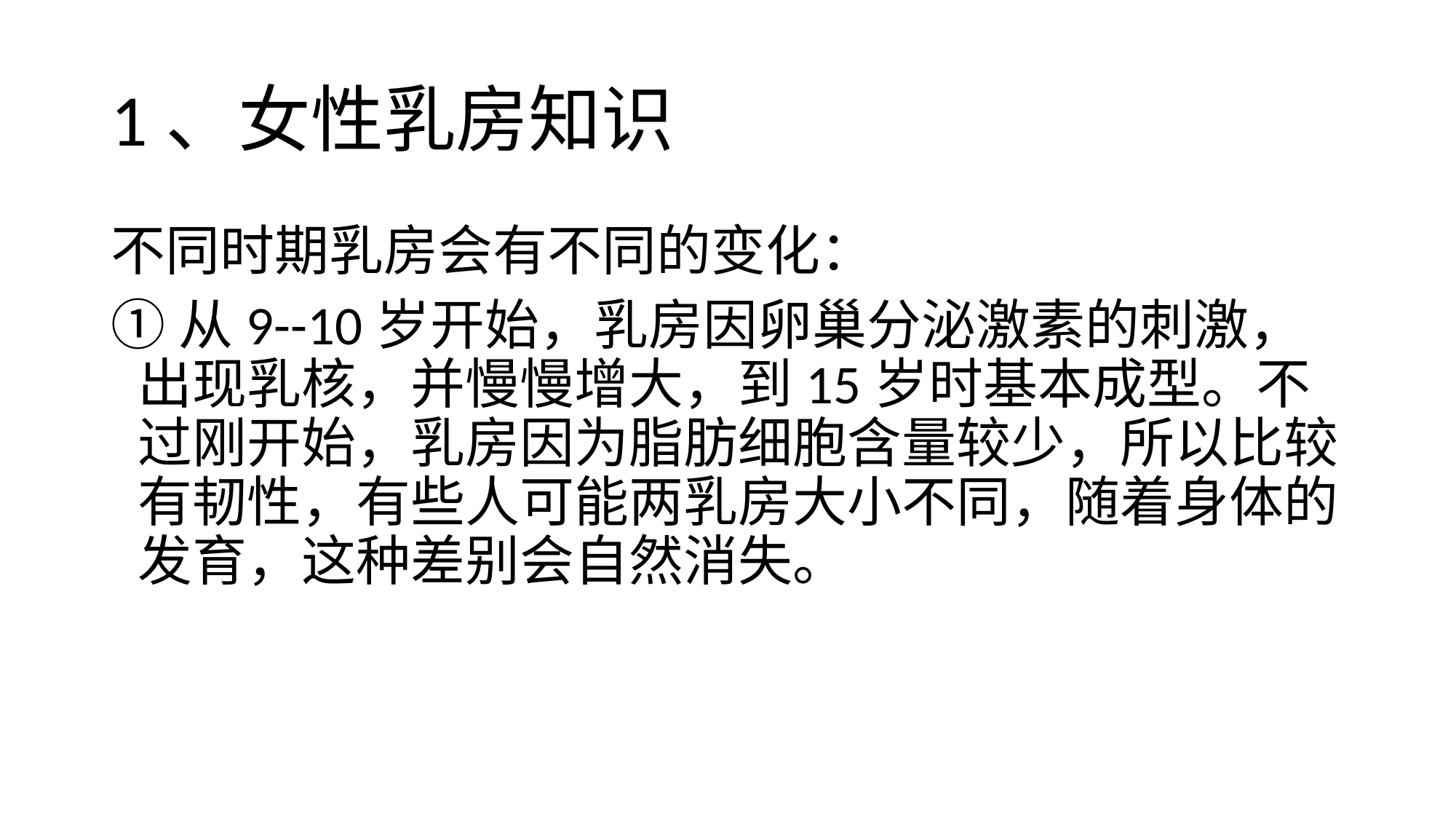

# 1、女性乳房知识
不同时期乳房会有不同的变化：
①从9--10岁开始，乳房因卵巢分泌激素的刺激，出现乳核，并慢慢增大，到15岁时基本成型。不过刚开始，乳房因为脂肪细胞含量较少，所以比较有韧性，有些人可能两乳房大小不同，随着身体的发育，这种差别会自然消失。